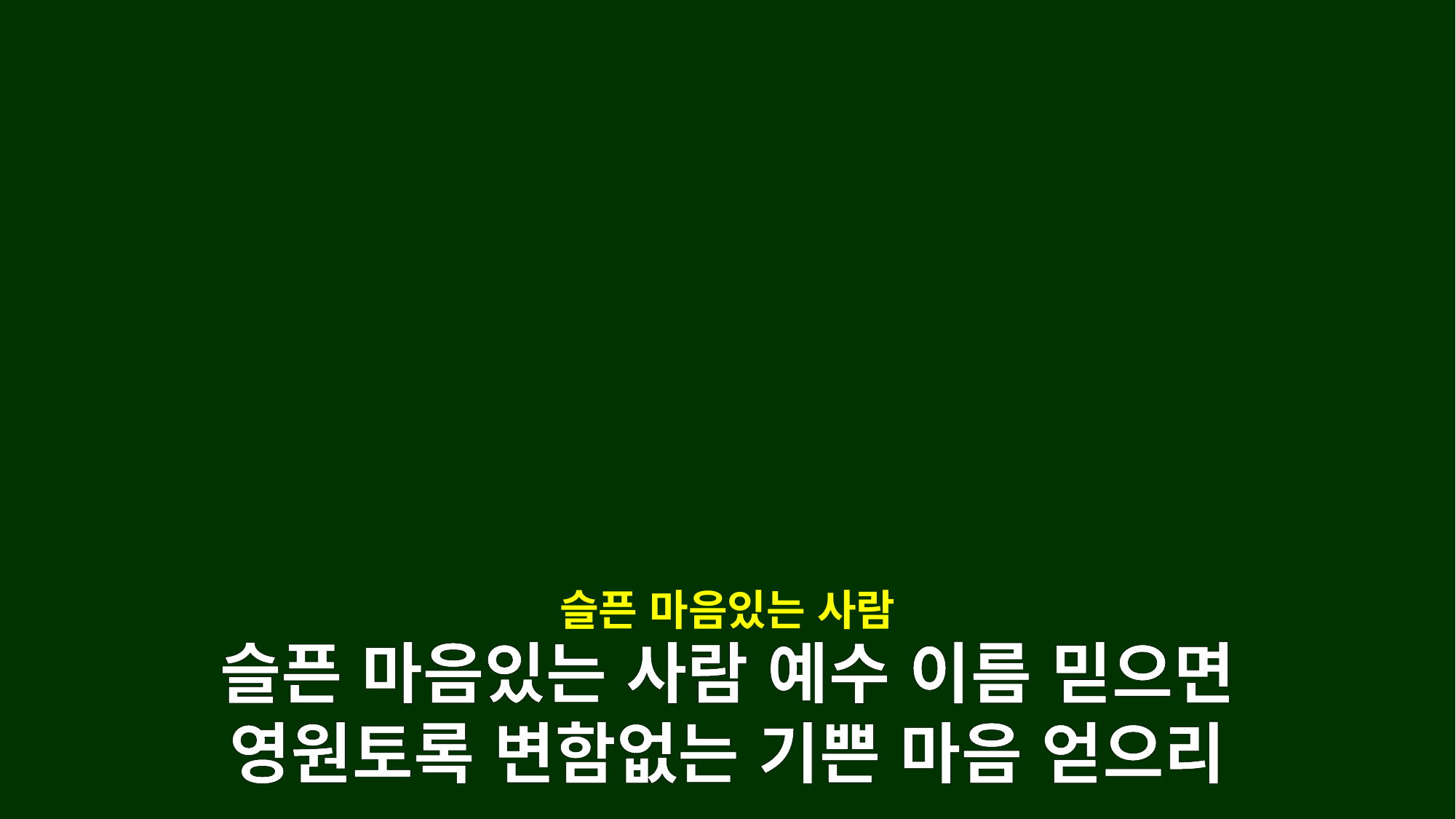

슬픈 마음있는 사람
슬픈 마음있는 사람 예수 이름 믿으면
영원토록 변함없는 기쁜 마음 얻으리